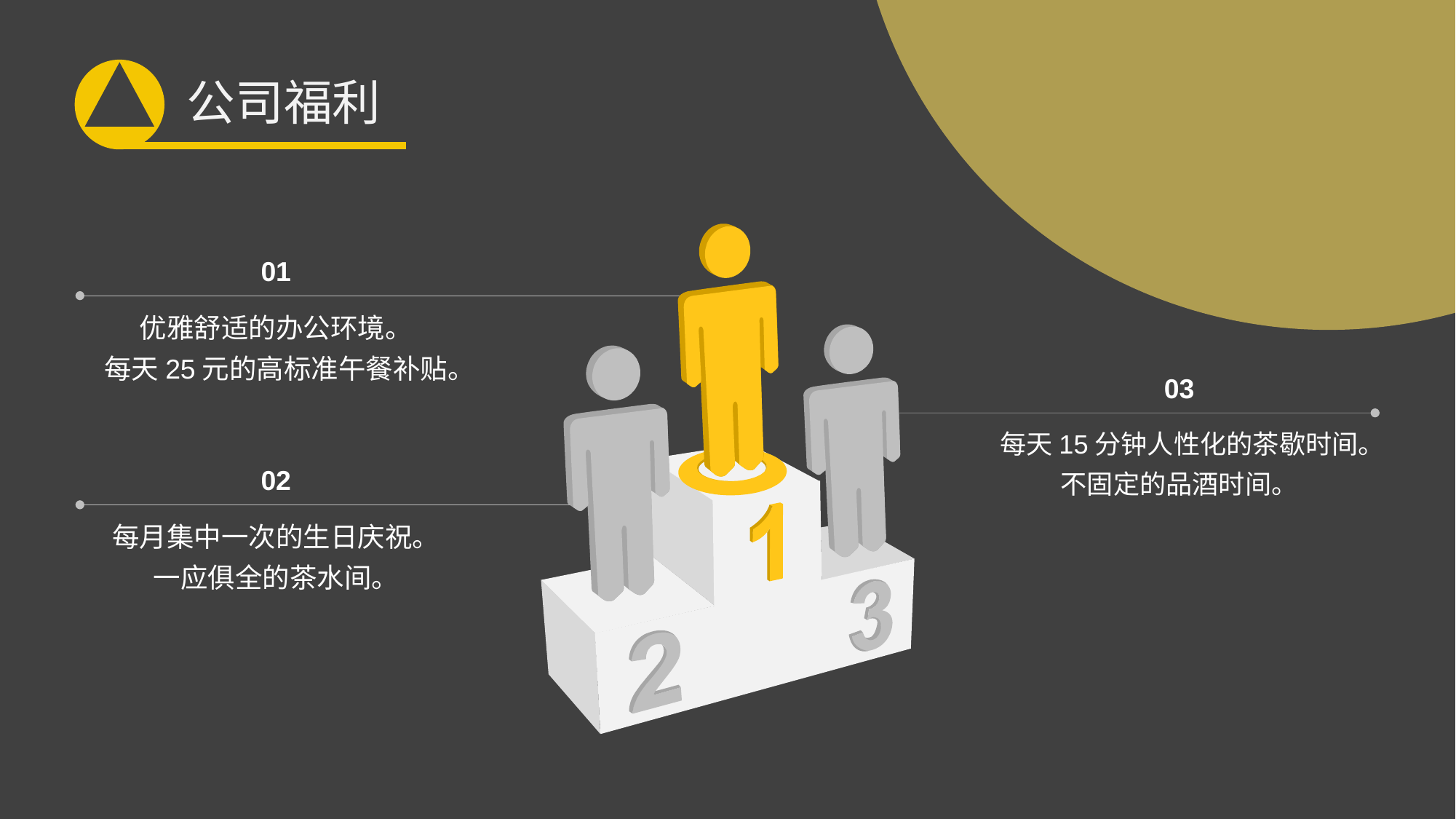

公司福利

01
优雅舒适的办公环境。
每天25元的高标准午餐补贴。
03
每天15分钟人性化的茶歇时间。
不固定的品酒时间。
02
每月集中一次的生日庆祝。
一应俱全的茶水间。